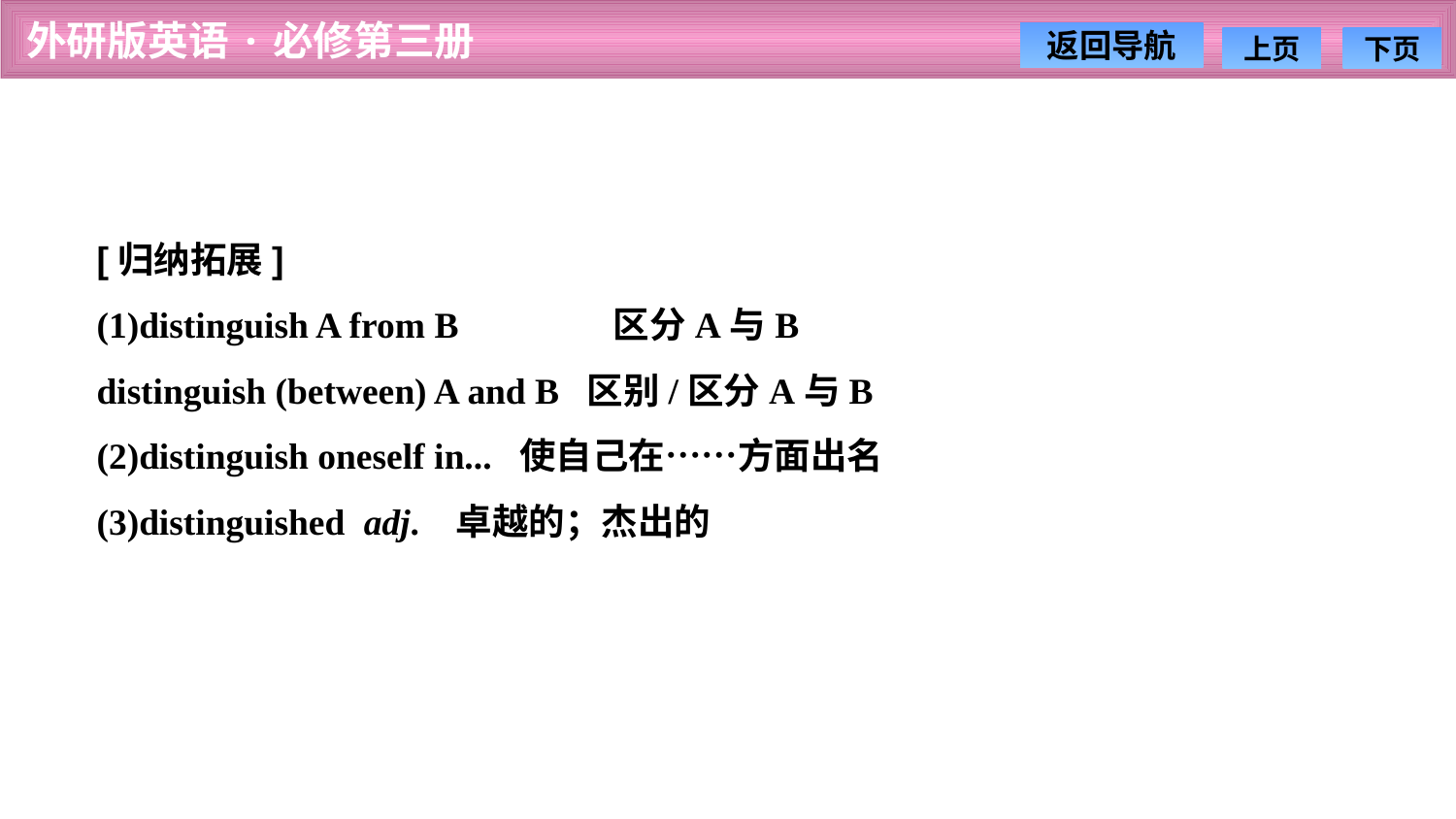

[归纳拓展]
(1)distinguish A from B　　　　区分A与B
distinguish (between) A and B  区别/区分A与B
(2)distinguish oneself in...  使自己在……方面出名
(3)distinguished  adj.   卓越的；杰出的